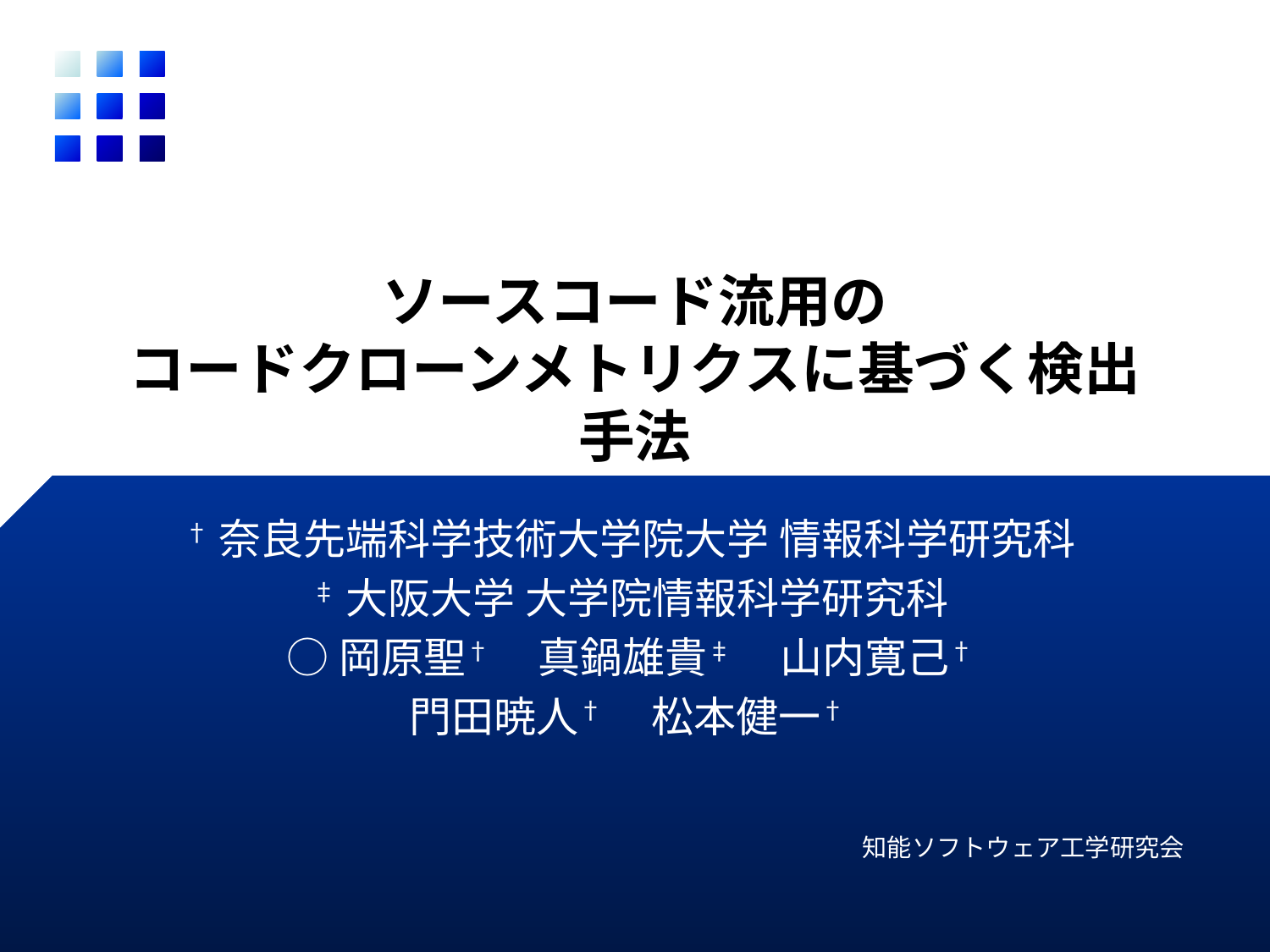

# ソースコード流用の コードクローンメトリクスに基づく検出手法
†奈良先端科学技術大学院大学 情報科学研究科
‡大阪大学 大学院情報科学研究科
○岡原聖† 　真鍋雄貴‡ 　山内寛己†
門田暁人† 　松本健一†
知能ソフトウェア工学研究会